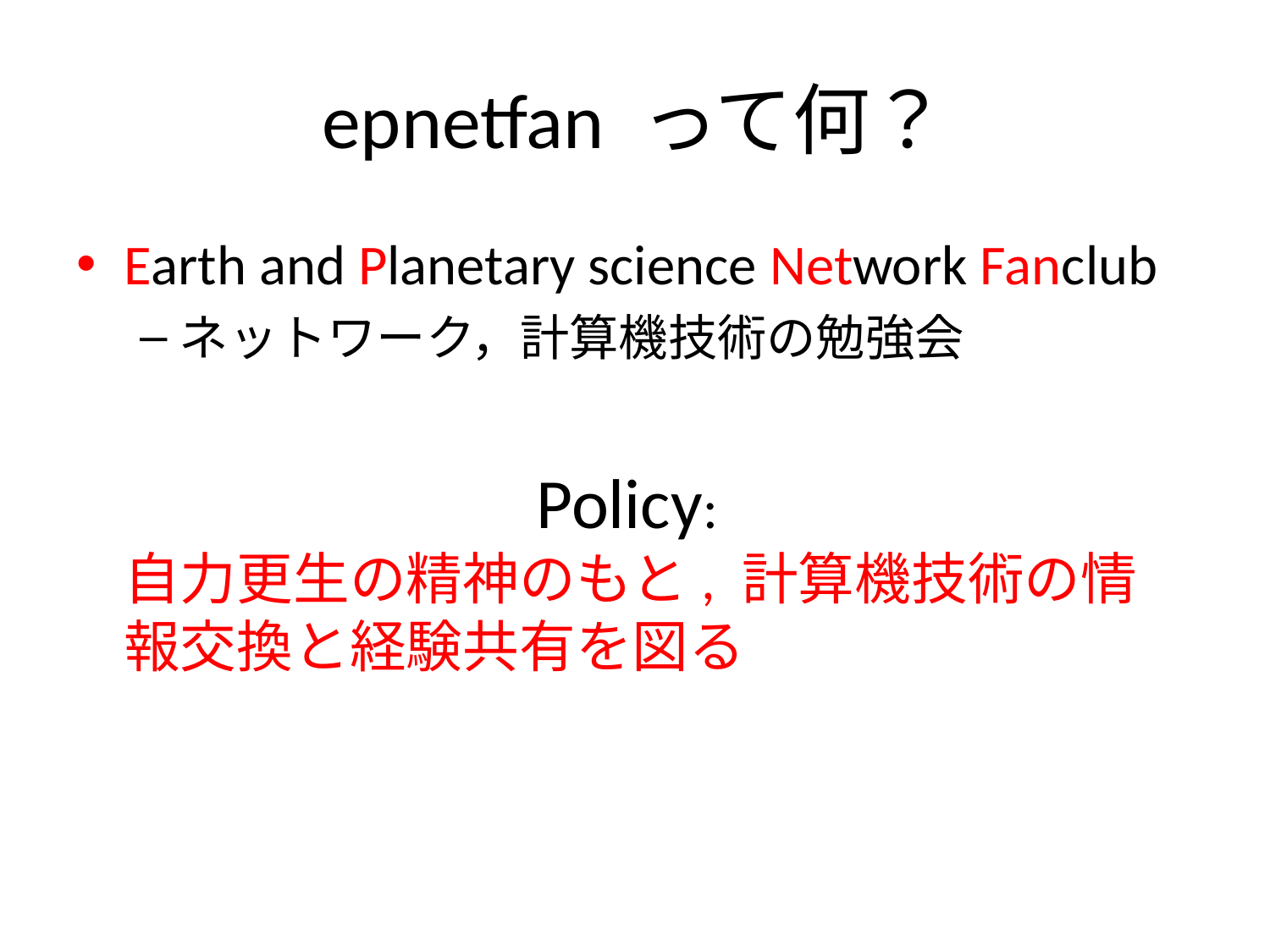

# epnetfan って何？
Earth and Planetary science Network Fanclub
ネットワーク，計算機技術の勉強会

                             Policy:
自力更生の精神のもと, 計算機技術の情報交換と経験共有を図る